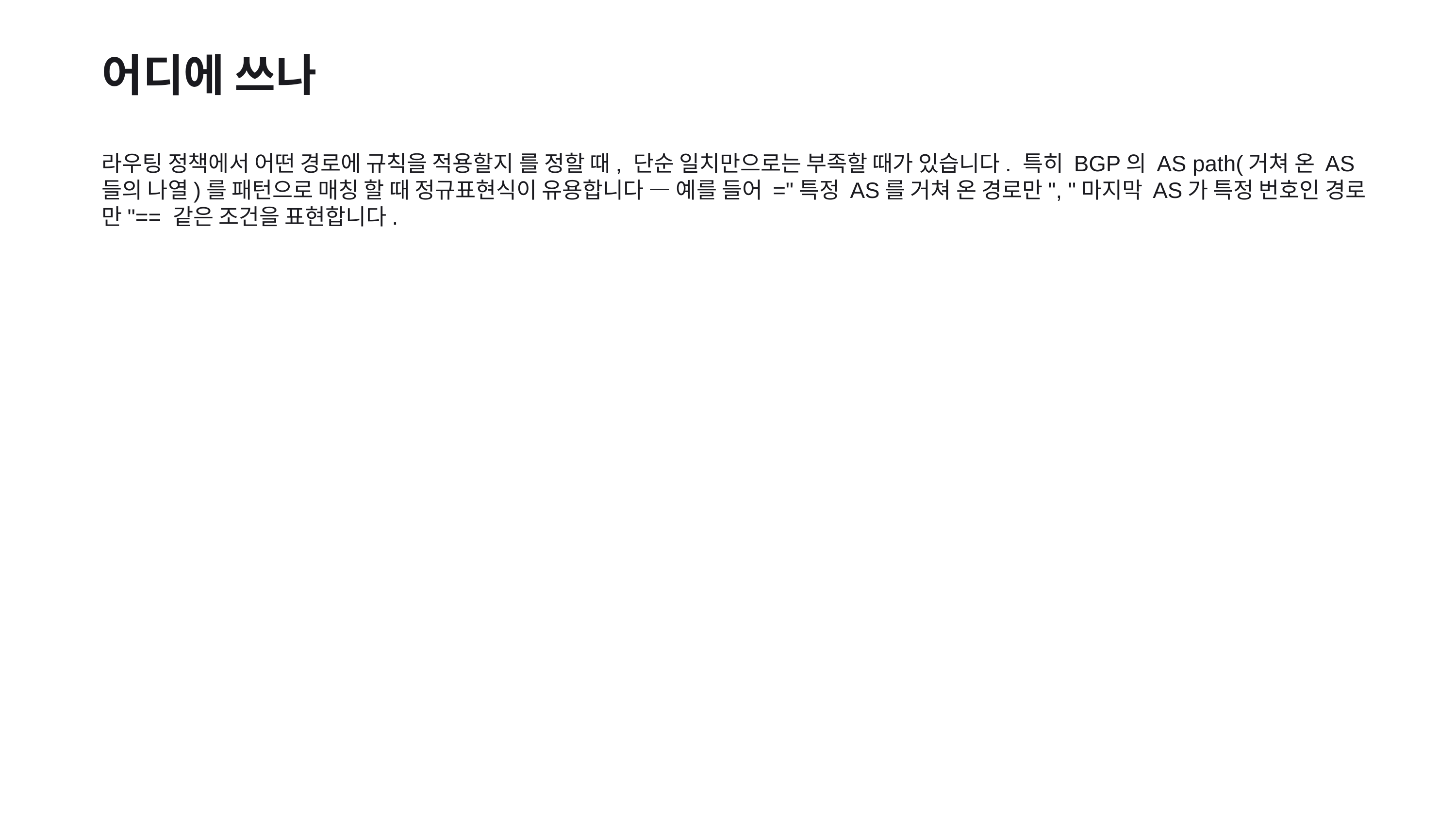

어디에 쓰나
라우팅 정책에서 어떤 경로에 규칙을 적용할지 를 정할 때, 단순 일치만으로는 부족할 때가 있습니다. 특히 BGP의 AS path(거쳐 온 AS들의 나열)를 패턴으로 매칭 할 때 정규표현식이 유용합니다 — 예를 들어 ="특정 AS를 거쳐 온 경로만", "마지막 AS가 특정 번호인 경로만"== 같은 조건을 표현합니다.